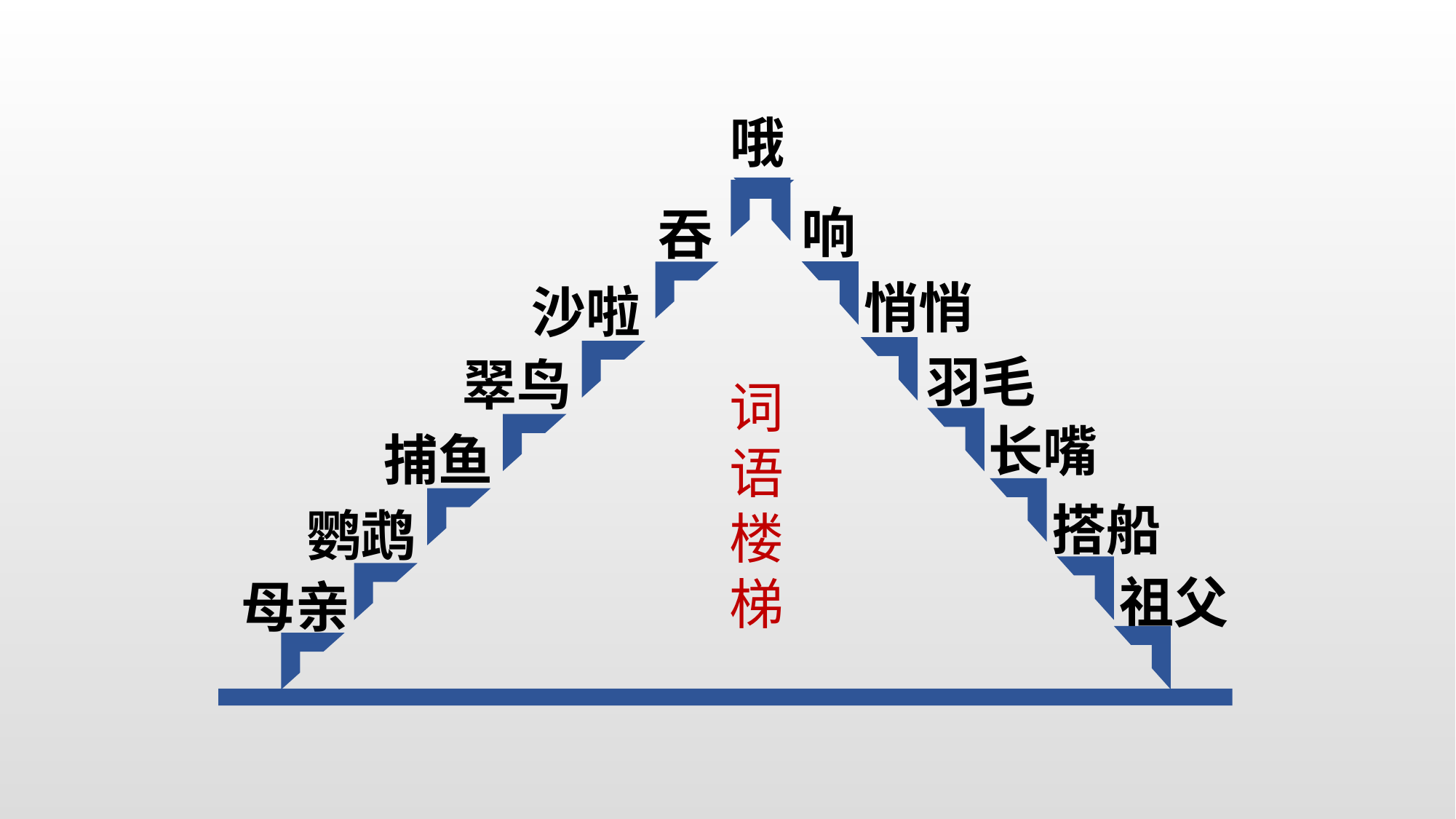

哦
响
吞
悄悄
沙啦
羽毛
翠鸟
长嘴
捕鱼
搭船
鹦鹉
祖父
母亲

词语楼梯